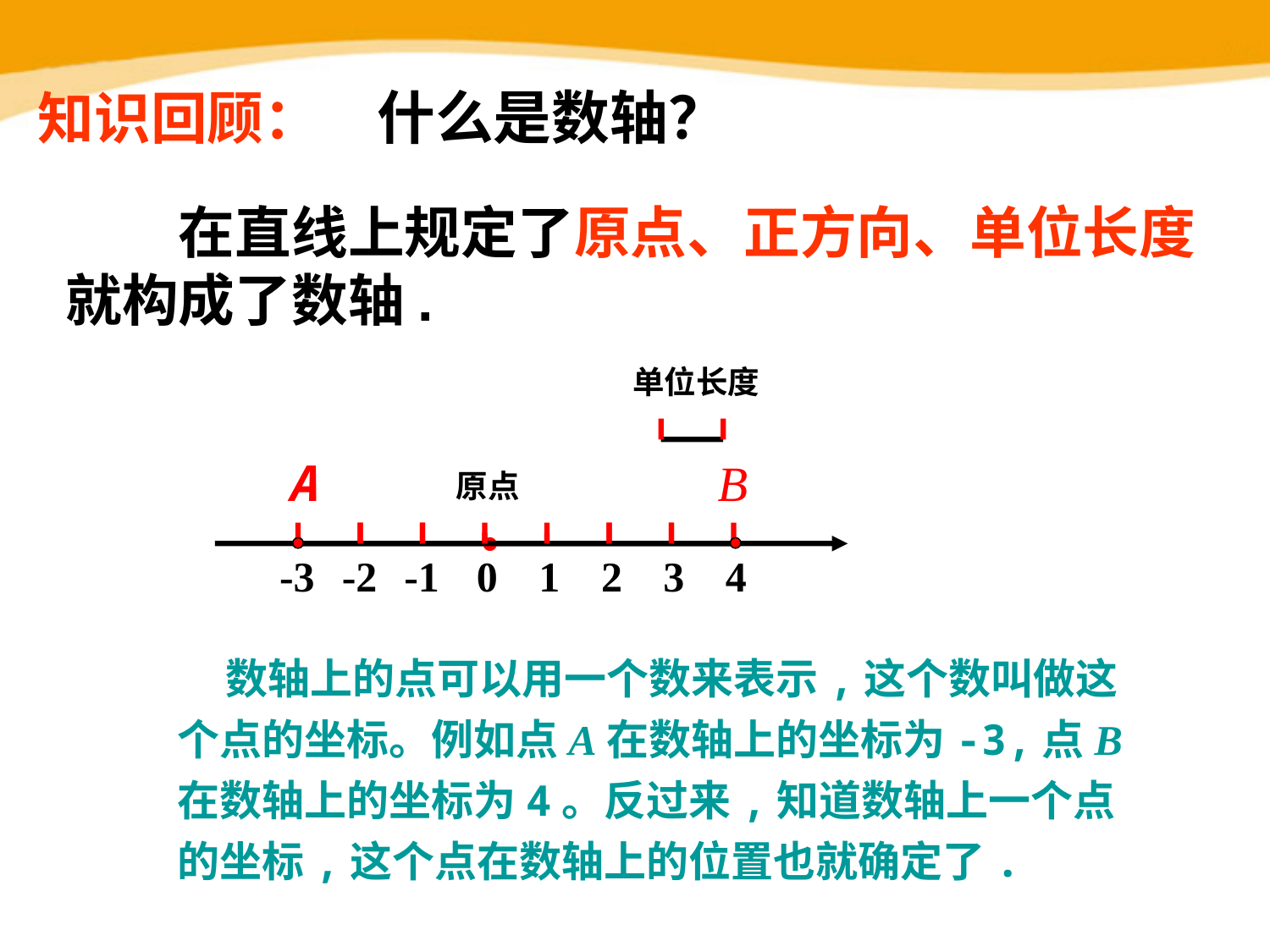

# 什么是数轴？
知识回顾：
　　在直线上规定了原点、正方向、单位长度
就构成了数轴.

单位长度

原点
·

-3
-2
-1
0
1
2
3
4

A
B
    数轴上的点可以用一个数来表示,这个数叫做这个点的坐标。例如点A在数轴上的坐标为-3,点B在数轴上的坐标为4。反过来,知道数轴上一个点的坐标,这个点在数轴上的位置也就确定了.